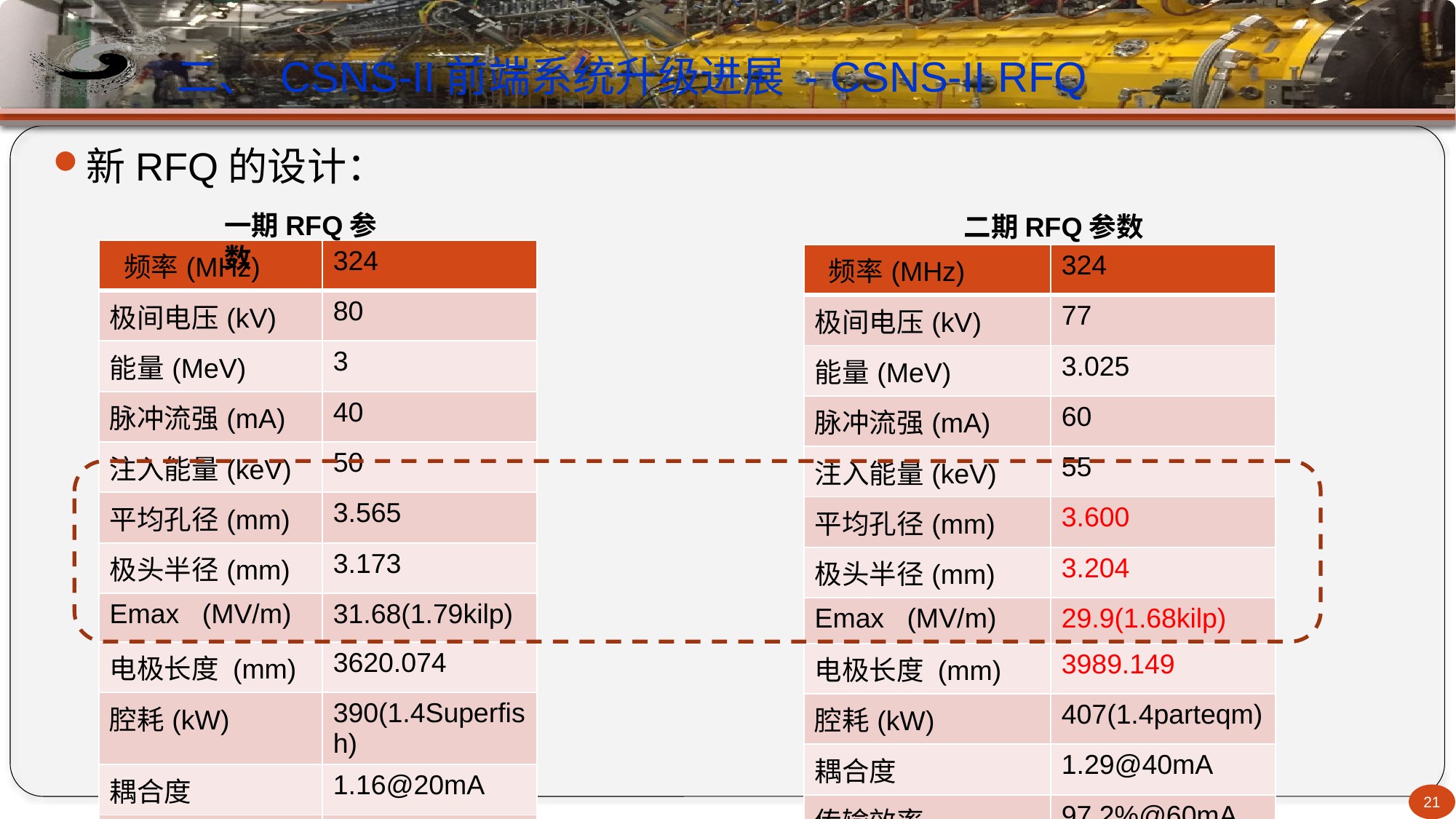

# 二、 CSNS-II前端系统升级进展 - CSNS-II RFQ
新RFQ的设计：
一期RFQ参数
二期RFQ参数

| 频率(MHz) | 324 |
| --- | --- |
| 极间电压(kV) | 80 |
| 能量(MeV) | 3 |
| 脉冲流强(mA) | 40 |
| 注入能量(keV) | 50 |
| 平均孔径(mm) | 3.565 |
| 极头半径(mm) | 3.173 |
| Emax (MV/m) | 31.68(1.79kilp) |
| 电极长度 (mm) | 3620.074 |
| 腔耗(kW) | 390(1.4Superfish) |
| 耦合度 | 1.16@20mA |
| 传输效率 | 97.6%@40mA |
| 频率(MHz) | 324 |
| --- | --- |
| 极间电压(kV) | 77 |
| 能量(MeV) | 3.025 |
| 脉冲流强(mA) | 60 |
| 注入能量(keV) | 55 |
| 平均孔径(mm) | 3.600 |
| 极头半径(mm) | 3.204 |
| Emax (MV/m) | 29.9(1.68kilp) |
| 电极长度 (mm) | 3989.149 |
| 腔耗(kW) | 407(1.4parteqm) |
| 耦合度 | 1.29@40mA |
| 传输效率 | 97.2%@60mA |

21